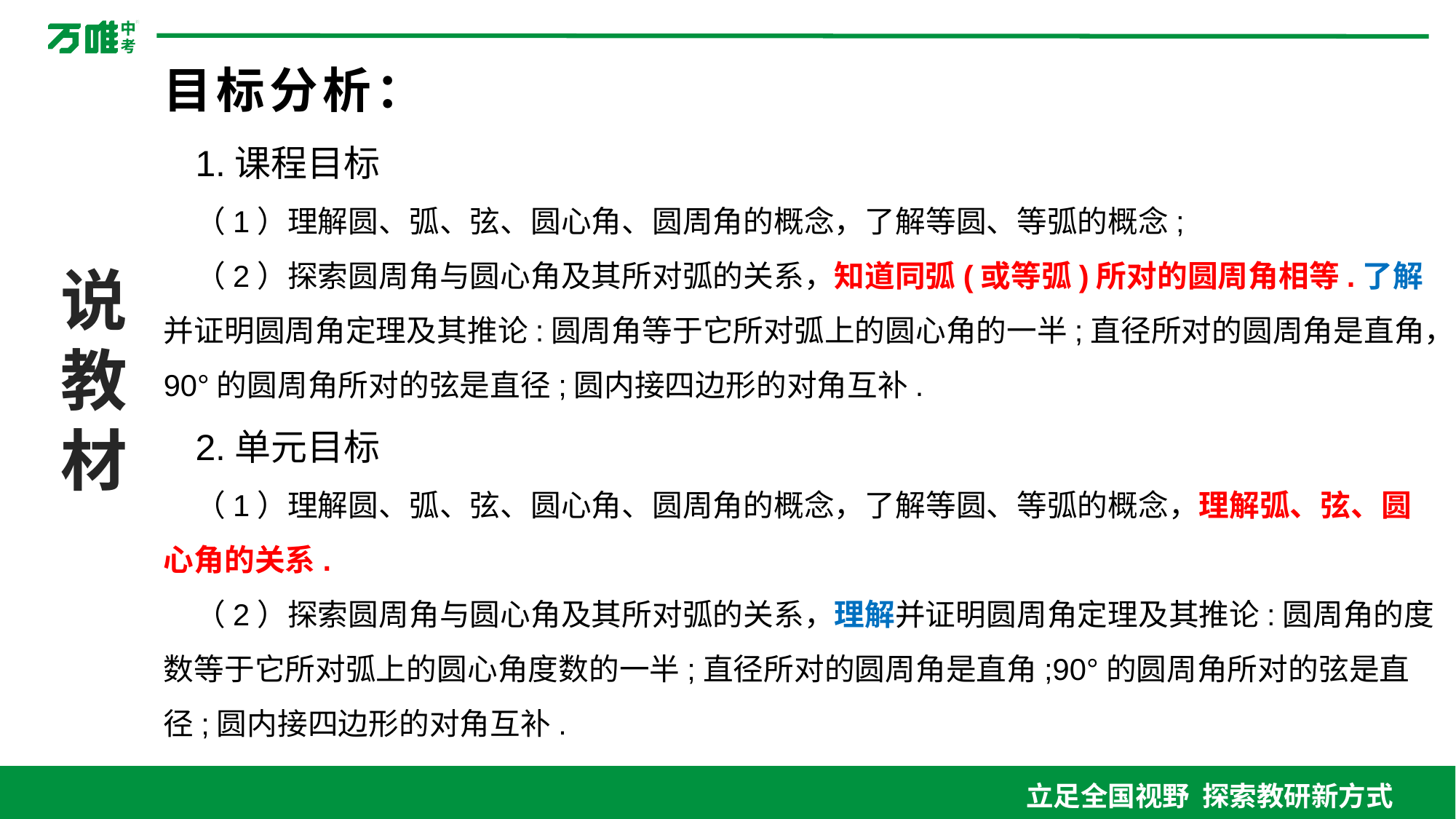

目标分析：
1.课程目标
（1）理解圆、弧、弦、圆心角、圆周角的概念，了解等圆、等弧的概念;
（2）探索圆周角与圆心角及其所对弧的关系，知道同弧(或等弧)所对的圆周角相等.了解并证明圆周角定理及其推论:圆周角等于它所对弧上的圆心角的一半;直径所对的圆周角是直角，90°的圆周角所对的弦是直径;圆内接四边形的对角互补.
2.单元目标
（1）理解圆、弧、弦、圆心角、圆周角的概念，了解等圆、等弧的概念，理解弧、弦、圆心角的关系.
（2）探索圆周角与圆心角及其所对弧的关系，理解并证明圆周角定理及其推论:圆周角的度数等于它所对弧上的圆心角度数的一半;直径所对的圆周角是直角;90°的圆周角所对的弦是直径;圆内接四边形的对角互补.

# 说教材